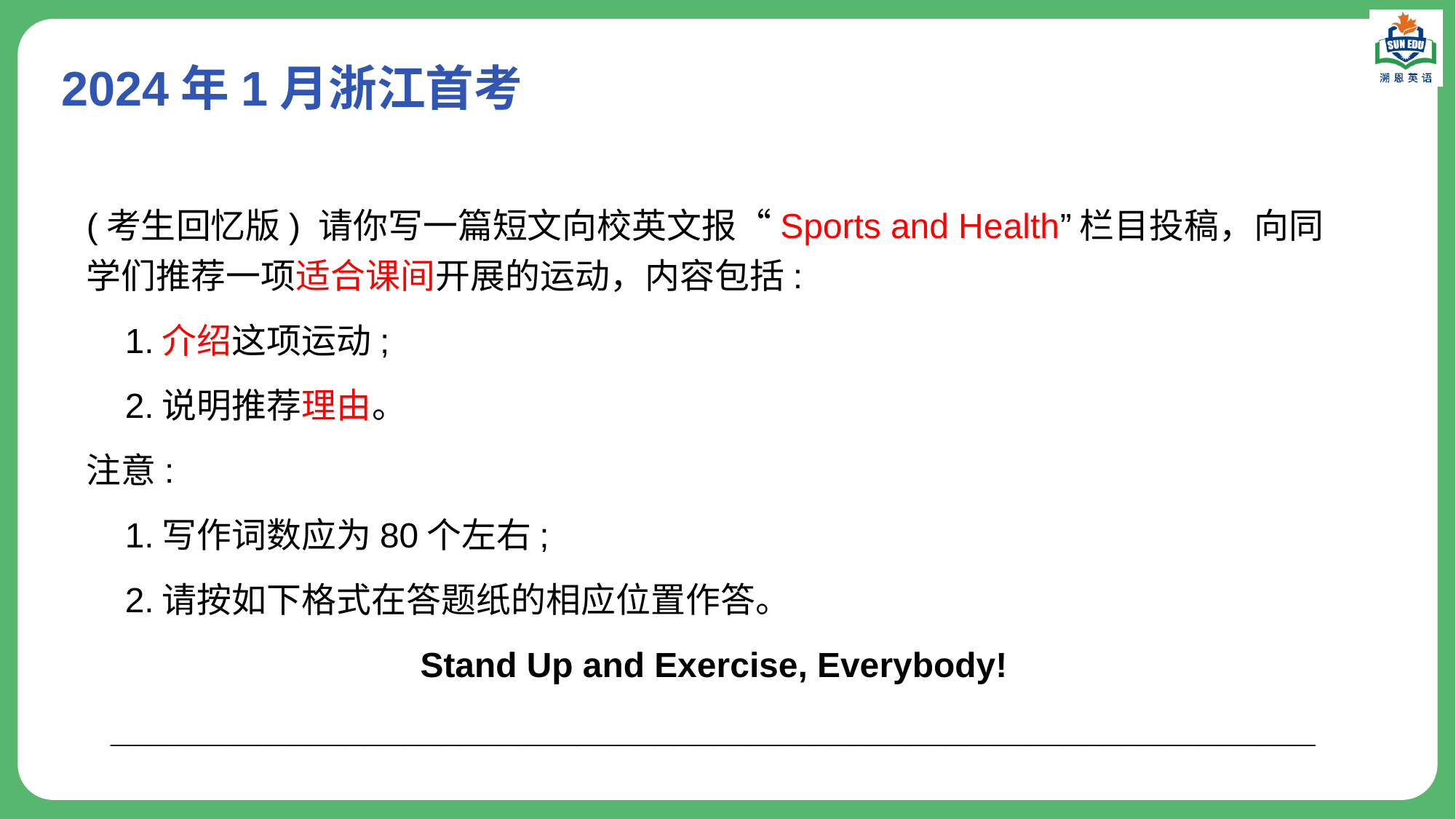

# 2024年1月浙江首考
(考生回忆版) 请你写一篇短文向校英文报“Sports and Health”栏目投稿，向同学们推荐一项适合课间开展的运动，内容包括:
    1.介绍这项运动;
    2.说明推荐理由。
注意:
    1.写作词数应为80个左右;
    2.请按如下格式在答题纸的相应位置作答。
Stand Up and Exercise, Everybody!
______________________________________________________________